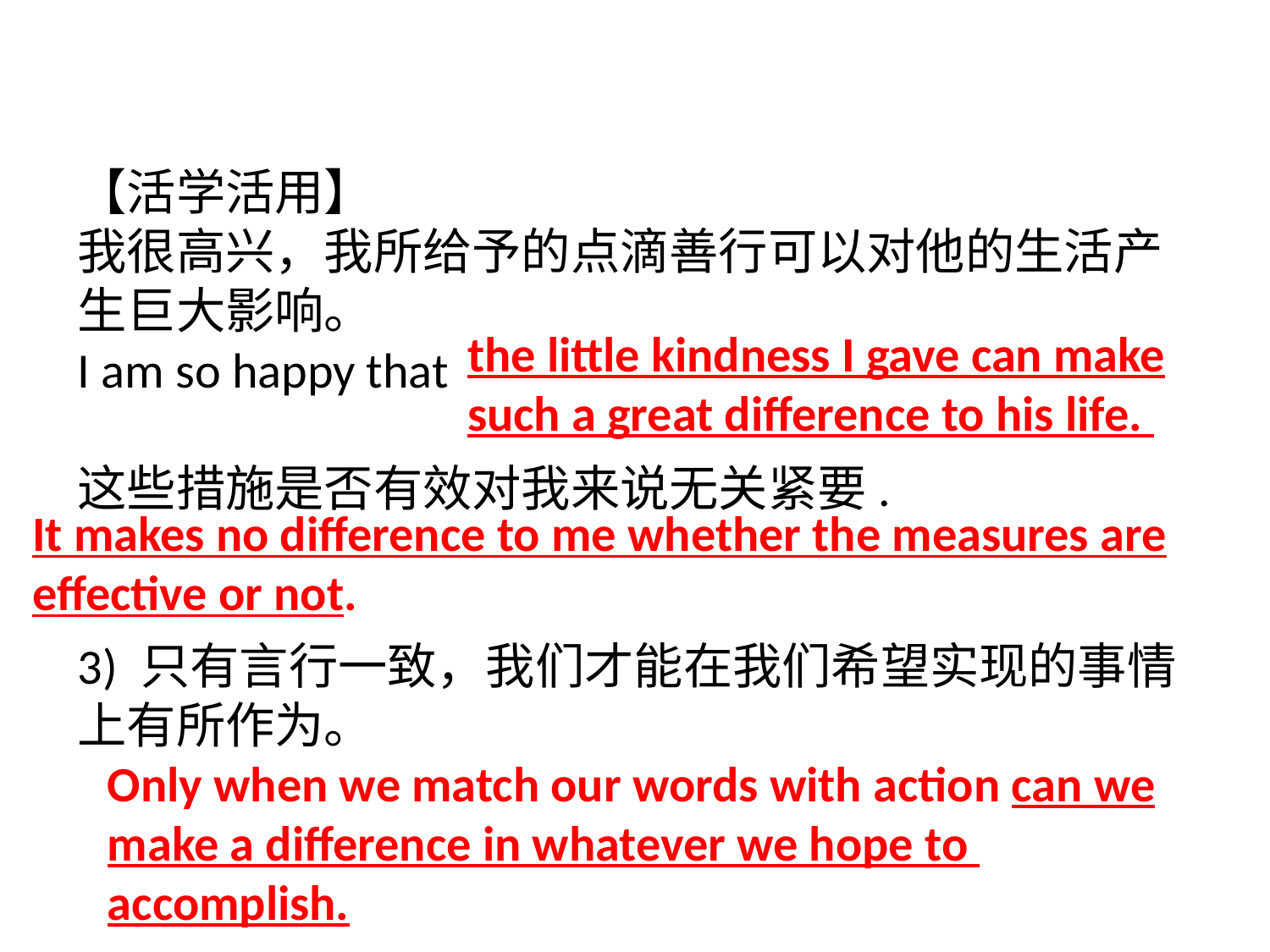

the little kindness I gave can make such a great difference to his life.
It makes no difference to me whether the measures are effective or not.
# 【活学活用】
我很高兴，我所给予的点滴善行可以对他的生活产生巨大影响。
I am so happy that
这些措施是否有效对我来说无关紧要.
3) 只有言行一致，我们才能在我们希望实现的事情上有所作为。

Only when we match our words with action can we make a difference in whatever we hope to
accomplish.